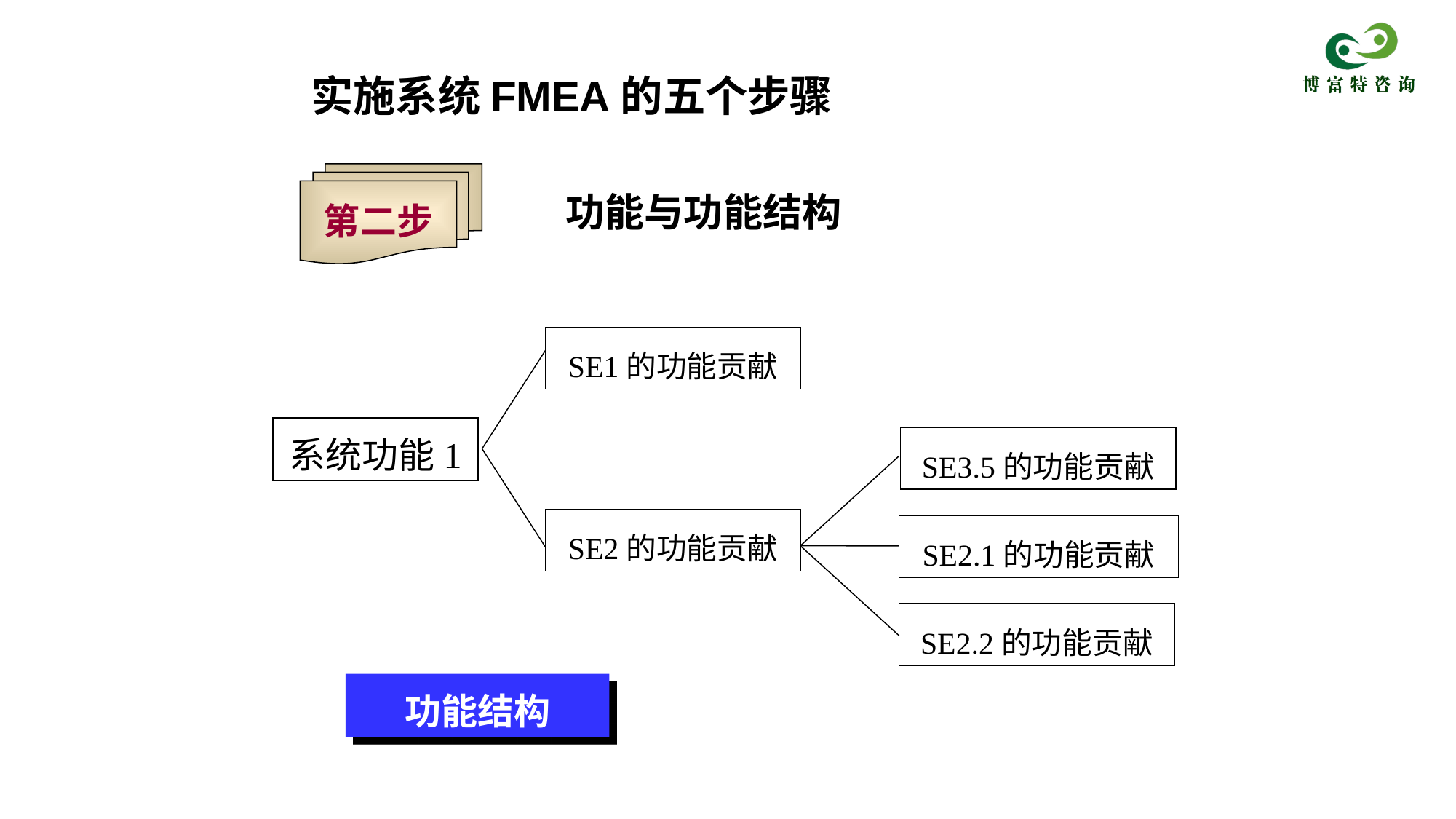

实施系统FMEA的五个步骤
第二步
功能与功能结构
SE1的功能贡献

系统功能1
SE3.5的功能贡献

SE2的功能贡献
SE2.1的功能贡献
SE2.2的功能贡献
功能结构